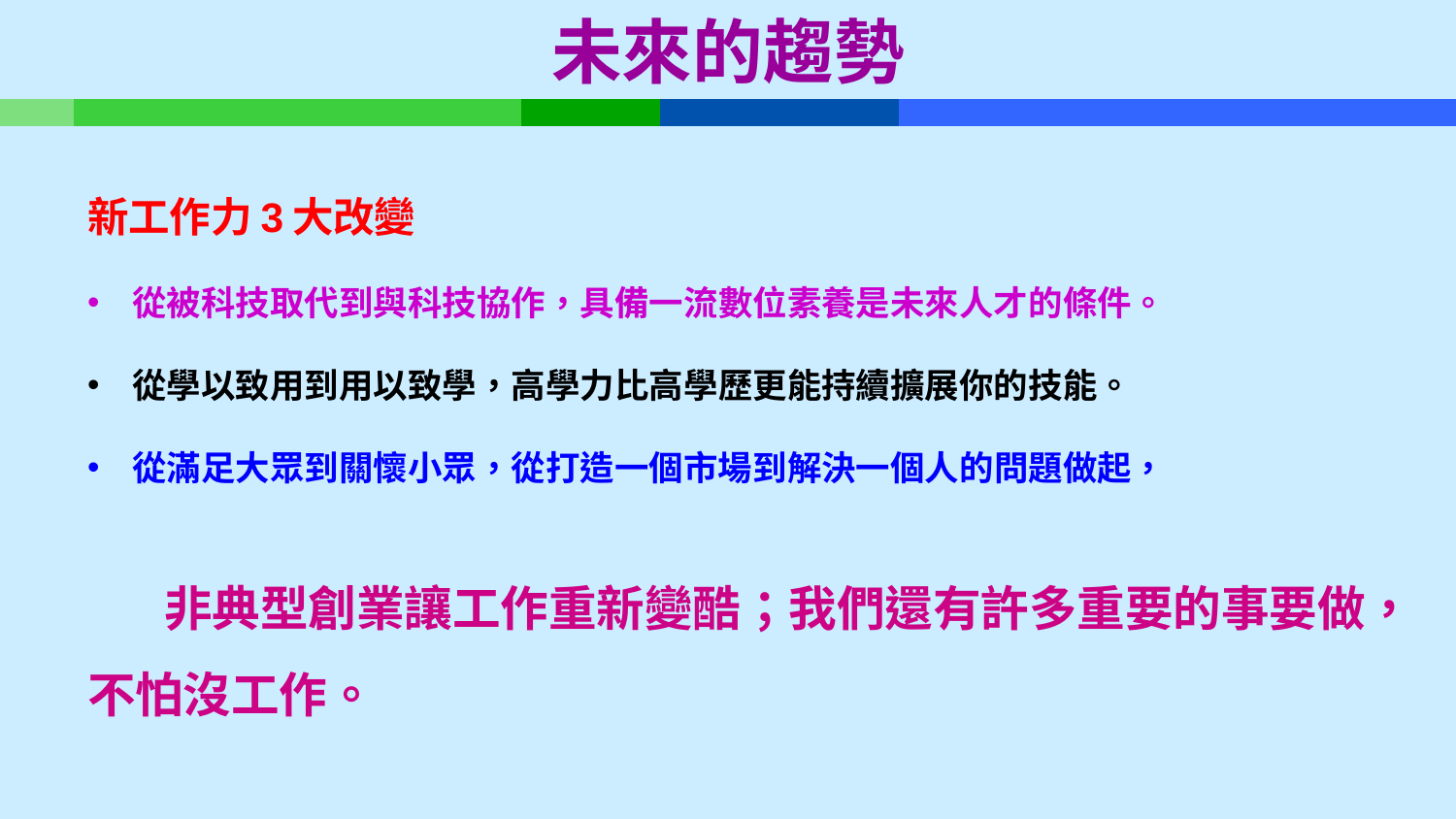

# 未來的趨勢
新工作力3大改變
從被科技取代到與科技協作，具備一流數位素養是未來人才的條件。
從學以致用到用以致學，高學力比高學歷更能持續擴展你的技能。
從滿足大眾到關懷小眾，從打造一個市場到解決一個人的問題做起，

         非典型創業讓工作重新變酷；我們還有許多重要的事要做，不怕沒工作。